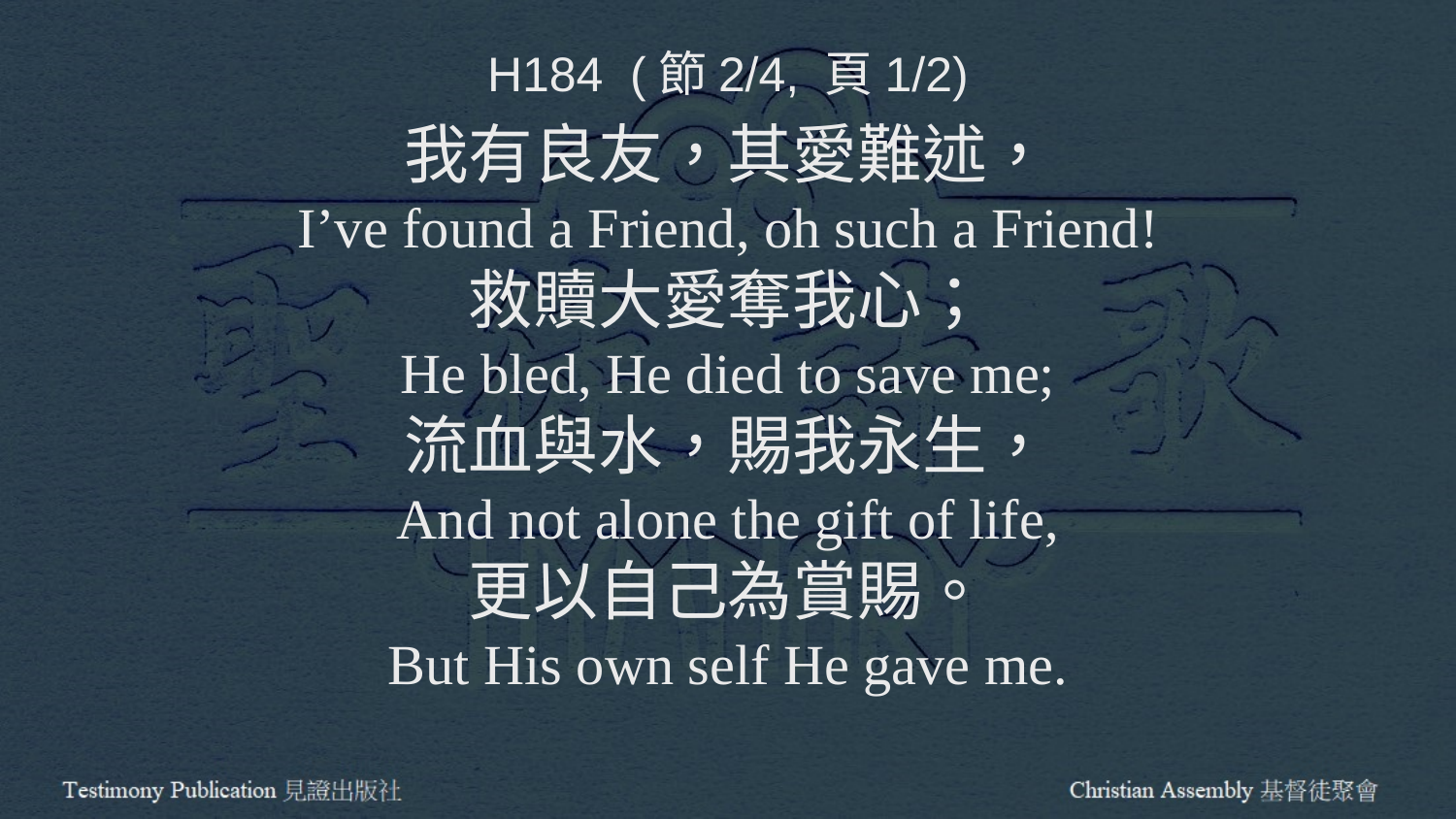

H184  (節2/4, 頁1/2)
我有良友，其愛難述，
I’ve found a Friend, oh such a Friend!
救贖大愛奪我心；
He bled, He died to save me;
流血與水，賜我永生，
And not alone the gift of life,
更以自己為賞賜。
But His own self He gave me.